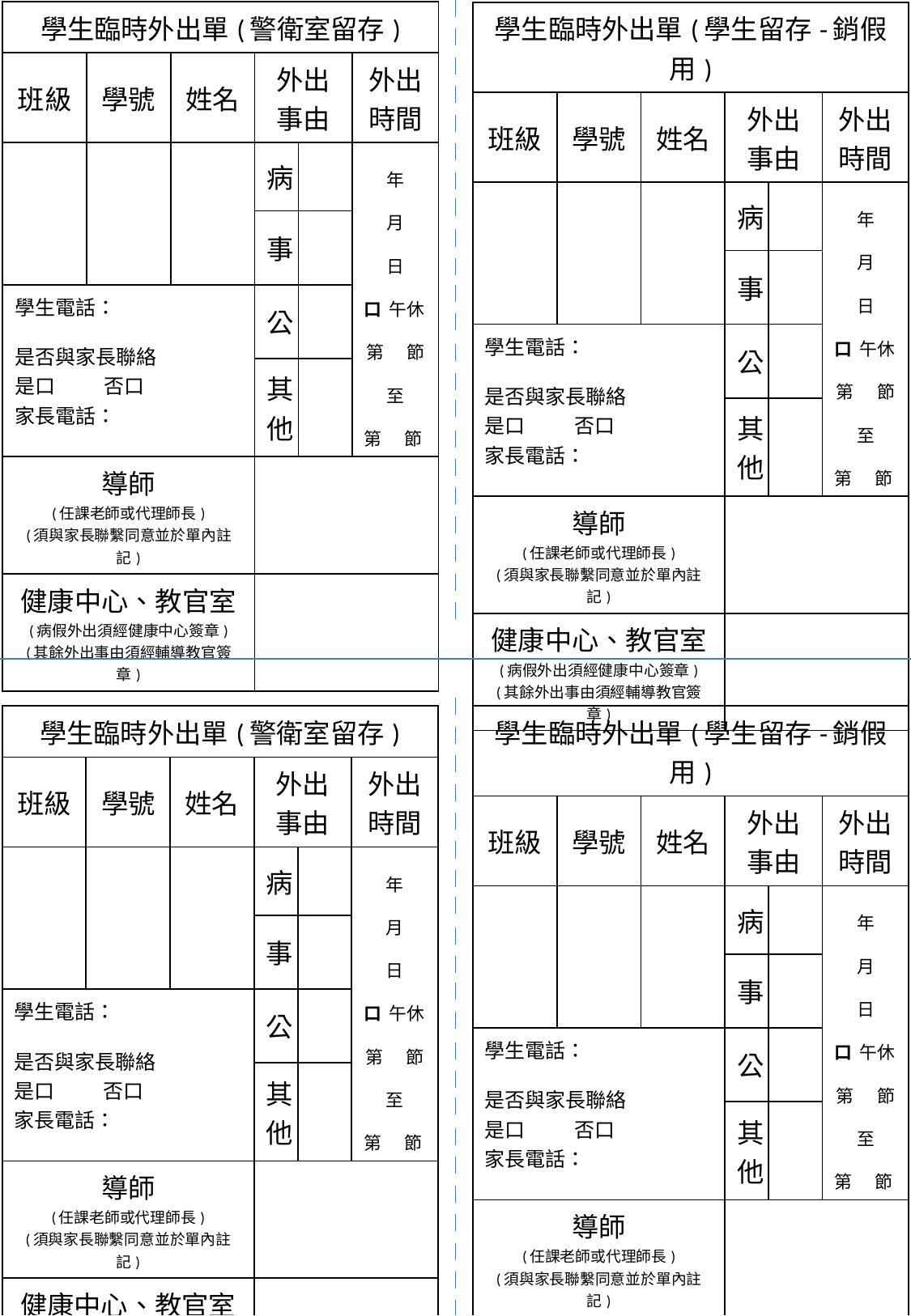

| 學生臨時外出單(警衛室留存) |  |  |  |  |  |
| --- | --- | --- | --- | --- | --- |
| 班級 | 學號 | 姓名 | 外出 事由 |  | 外出 時間 |
|  |  |  | 病 |  | 年 月 日 口 午休 第 節 至 第 節 |
|  |  |  | 事 |  |  |
| 學生電話： 是否與家長聯絡 是口 否口 家長電話： |  |  | 公 |  |  |
|  |  |  | 其他 |  |  |
| 導師 (任課老師或代理師長) (須與家長聯繫同意並於單內註記) |  |  |  |  |  |
| 健康中心、教官室 (病假外出須經健康中心簽章) (其餘外出事由須經輔導教官簽章) |  |  |  |  |  |
| 學生臨時外出單(學生留存-銷假用) |  |  |  |  |  |
| --- | --- | --- | --- | --- | --- |
| 班級 | 學號 | 姓名 | 外出 事由 |  | 外出 時間 |
|  |  |  | 病 |  | 年 月 日 口 午休 第 節 至 第 節 |
|  |  |  | 事 |  |  |
| 學生電話： 是否與家長聯絡 是口 否口 家長電話： |  |  | 公 |  |  |
|  |  |  | 其他 |  |  |
| 導師 (任課老師或代理師長) (須與家長聯繫同意並於單內註記) |  |  |  |  |  |
| 健康中心、教官室 (病假外出須經健康中心簽章) (其餘外出事由須經輔導教官簽章) |  |  |  |  |  |
| 學生臨時外出單(警衛室留存) |  |  |  |  |  |
| --- | --- | --- | --- | --- | --- |
| 班級 | 學號 | 姓名 | 外出 事由 |  | 外出 時間 |
|  |  |  | 病 |  | 年 月 日 口 午休 第 節 至 第 節 |
|  |  |  | 事 |  |  |
| 學生電話： 是否與家長聯絡 是口 否口 家長電話： |  |  | 公 |  |  |
|  |  |  | 其他 |  |  |
| 導師 (任課老師或代理師長) (須與家長聯繫同意並於單內註記) |  |  |  |  |  |
| 健康中心、教官室 (病假外出須經健康中心簽章) (其餘外出事由須經輔導教官簽章) |  |  |  |  |  |
| 學生臨時外出單(學生留存-銷假用) |  |  |  |  |  |
| --- | --- | --- | --- | --- | --- |
| 班級 | 學號 | 姓名 | 外出 事由 |  | 外出 時間 |
|  |  |  | 病 |  | 年 月 日 口 午休 第 節 至 第 節 |
|  |  |  | 事 |  |  |
| 學生電話： 是否與家長聯絡 是口 否口 家長電話： |  |  | 公 |  |  |
|  |  |  | 其他 |  |  |
| 導師 (任課老師或代理師長) (須與家長聯繫同意並於單內註記) |  |  |  |  |  |
| 健康中心、教官室 (病假外出須經健康中心簽章) (其餘外出事由須經輔導教官簽章) |  |  |  |  |  |